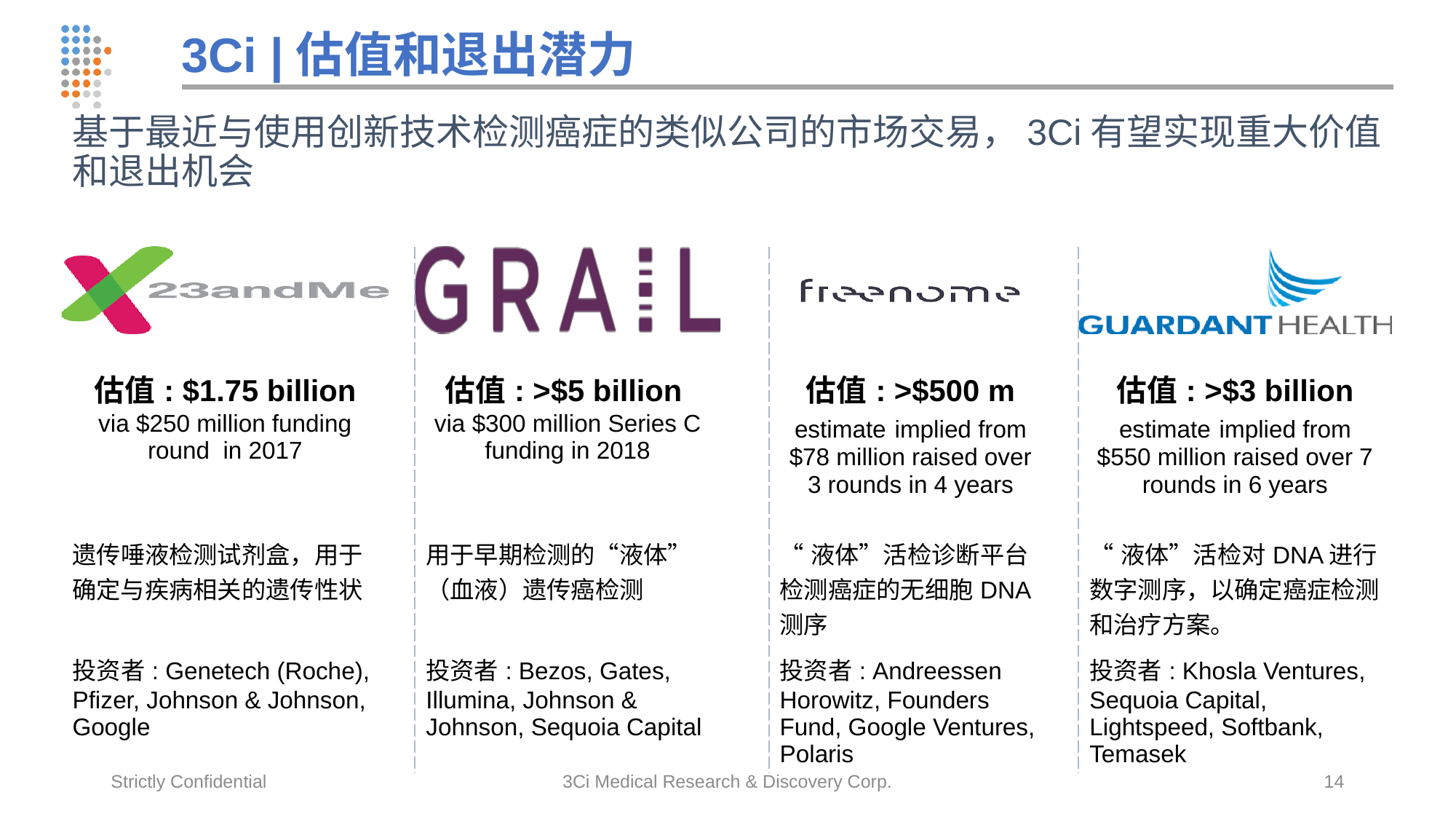

# 3Ci |估值和退出潜力
基于最近与使用创新技术检测癌症的类似公司的市场交易，3Ci有望实现重大价值和退出机会
|  |  |  |  |  |  |  |
| --- | --- | --- | --- | --- | --- | --- |
| 估值: $1.75 billion via $250 million funding round in 2017 |  | 估值: >$5 billion via $300 million Series C funding in 2018 |  | 估值: >$500 m estimate implied from $78 million raised over 3 rounds in 4 years |  | 估值: >$3 billion estimate implied from $550 million raised over 7 rounds in 6 years |
| 遗传唾液检测试剂盒，用于确定与疾病相关的遗传性状 |  | 用于早期检测的“液体”（血液）遗传癌检测 |  | “液体”活检诊断平台检测癌症的无细胞DNA测序 |  | “液体”活检对DNA进行数字测序，以确定癌症检测和治疗方案。 |
| 投资者: Genetech (Roche), Pfizer, Johnson & Johnson, Google |  | 投资者: Bezos, Gates, Illumina, Johnson & Johnson, Sequoia Capital |  | 投资者: Andreessen Horowitz, Founders Fund, Google Ventures, Polaris |  | 投资者: Khosla Ventures, Sequoia Capital, Lightspeed, Softbank, Temasek |
Strictly Confidential
3Ci Medical Research & Discovery Corp.
14